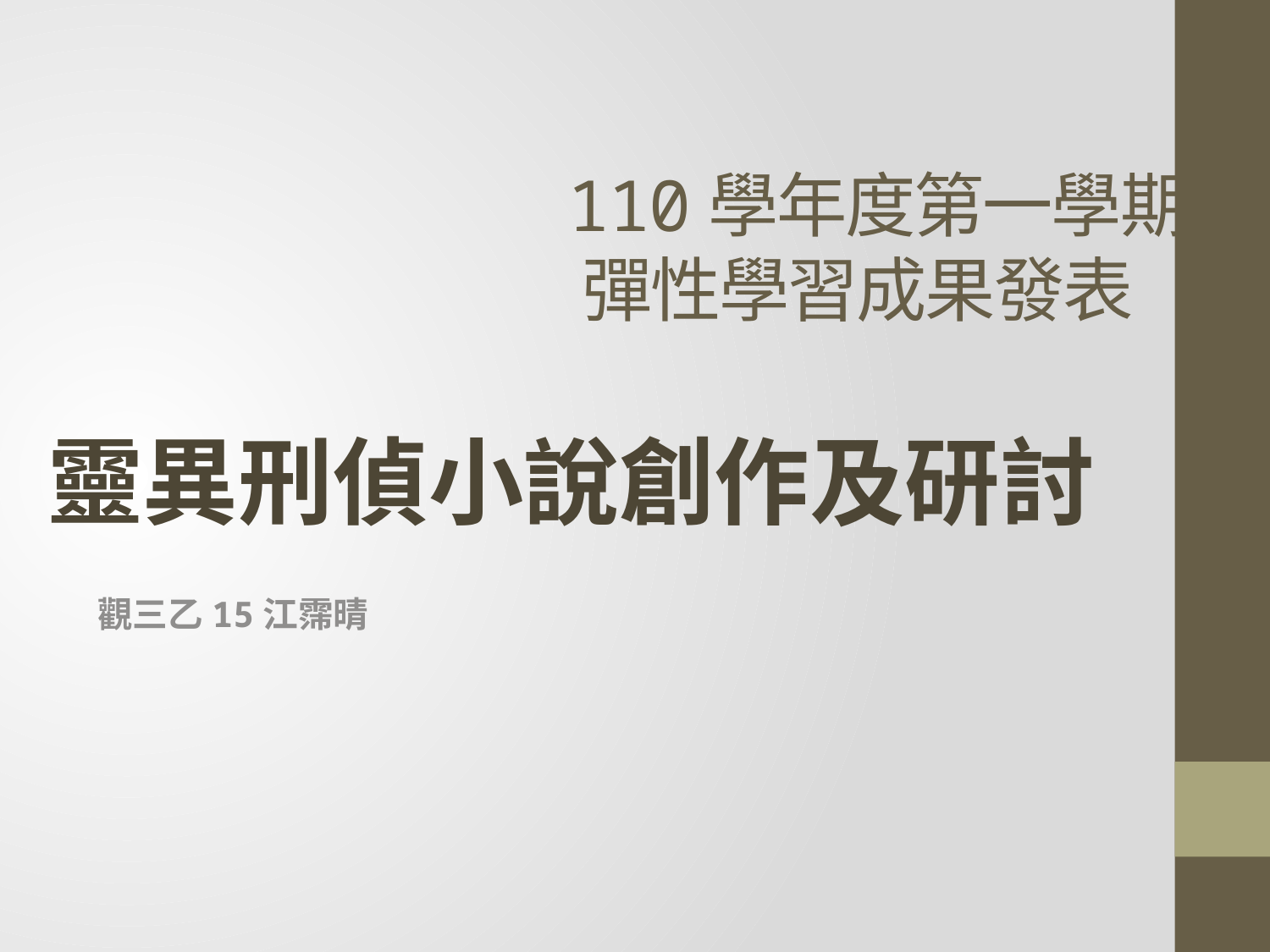

# 110學年度第一學期 彈性學習成果發表
靈異刑偵小說創作及研討
觀三乙15江霈晴